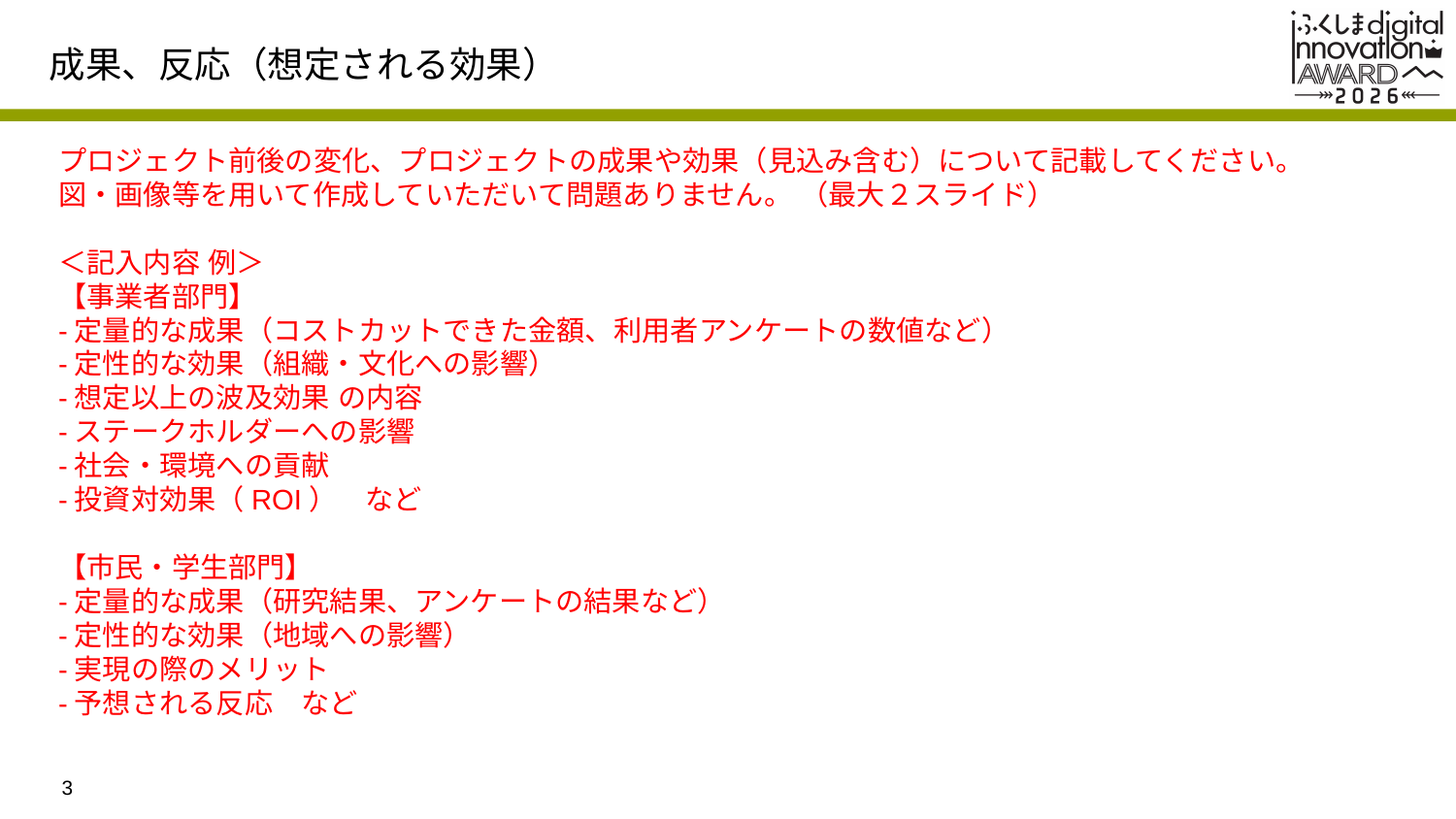

# 成果、反応（想定される効果）
プロジェクト前後の変化、プロジェクトの成果や効果（見込み含む）について記載してください。
図・画像等を用いて作成していただいて問題ありません。 （最大２スライド）
＜記入内容 例＞
【事業者部門】
-定量的な成果（コストカットできた金額、利用者アンケートの数値など）
-定性的な効果（組織・文化への影響）
-想定以上の波及効果 の内容
-ステークホルダーへの影響
-社会・環境への貢献
-投資対効果（ROI）　など

【市民・学生部門】
-定量的な成果（研究結果、アンケートの結果など）
-定性的な効果（地域への影響）
-実現の際のメリット
-予想される反応　など

3